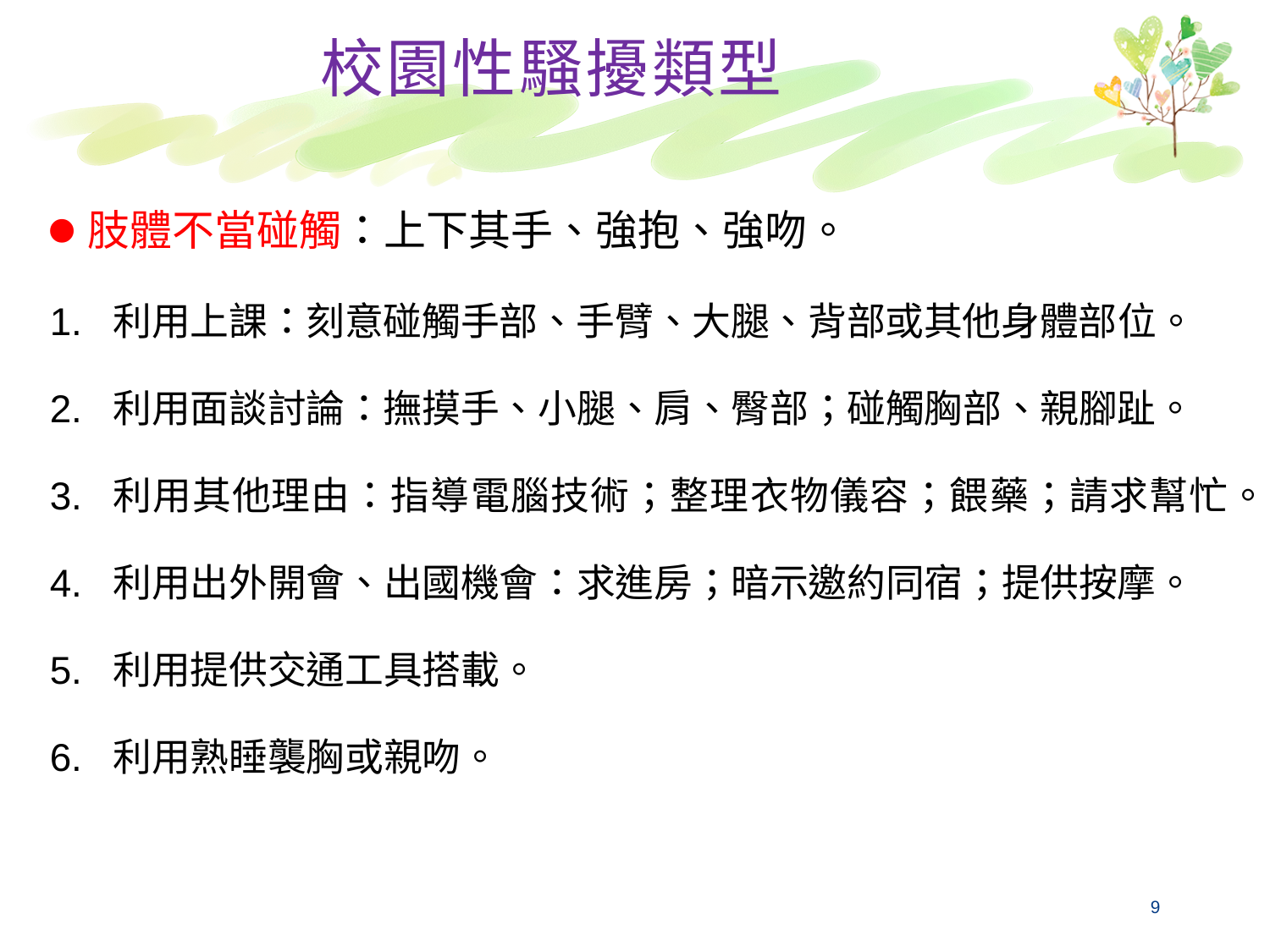

# 校園性騷擾類型
肢體不當碰觸：上下其手、強抱、強吻。
利用上課：刻意碰觸手部、手臂、大腿、背部或其他身體部位。
利用面談討論：撫摸手、小腿、肩、臀部；碰觸胸部、親腳趾。
利用其他理由：指導電腦技術；整理衣物儀容；餵藥；請求幫忙。
利用出外開會、出國機會：求進房；暗示邀約同宿；提供按摩。
利用提供交通工具搭載。
利用熟睡襲胸或親吻。
9